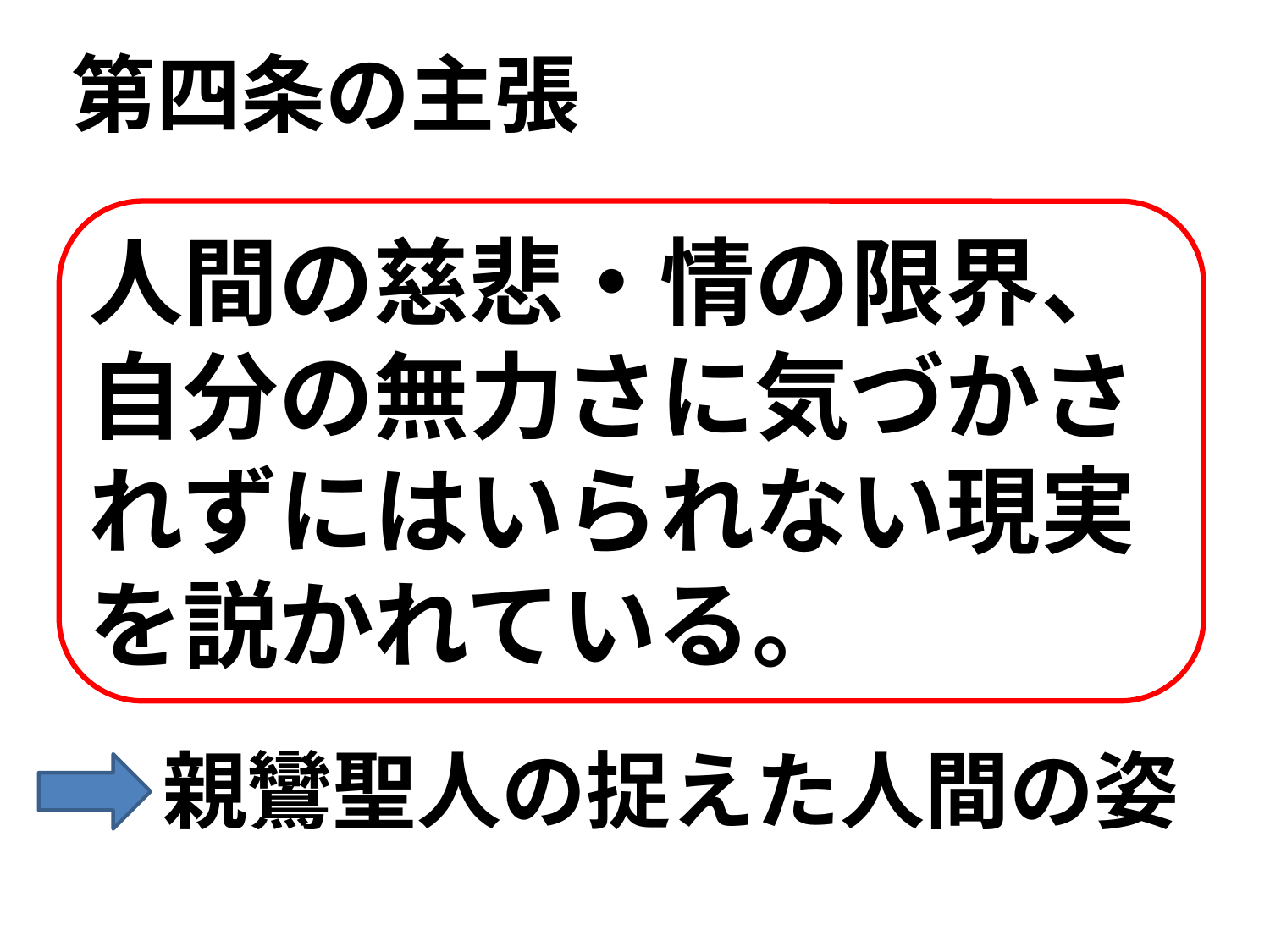

第四条の主張
人間の慈悲・情の限界、自分の無力さに気づかされずにはいられない現実を説かれている。
親鸞聖人の捉えた人間の姿